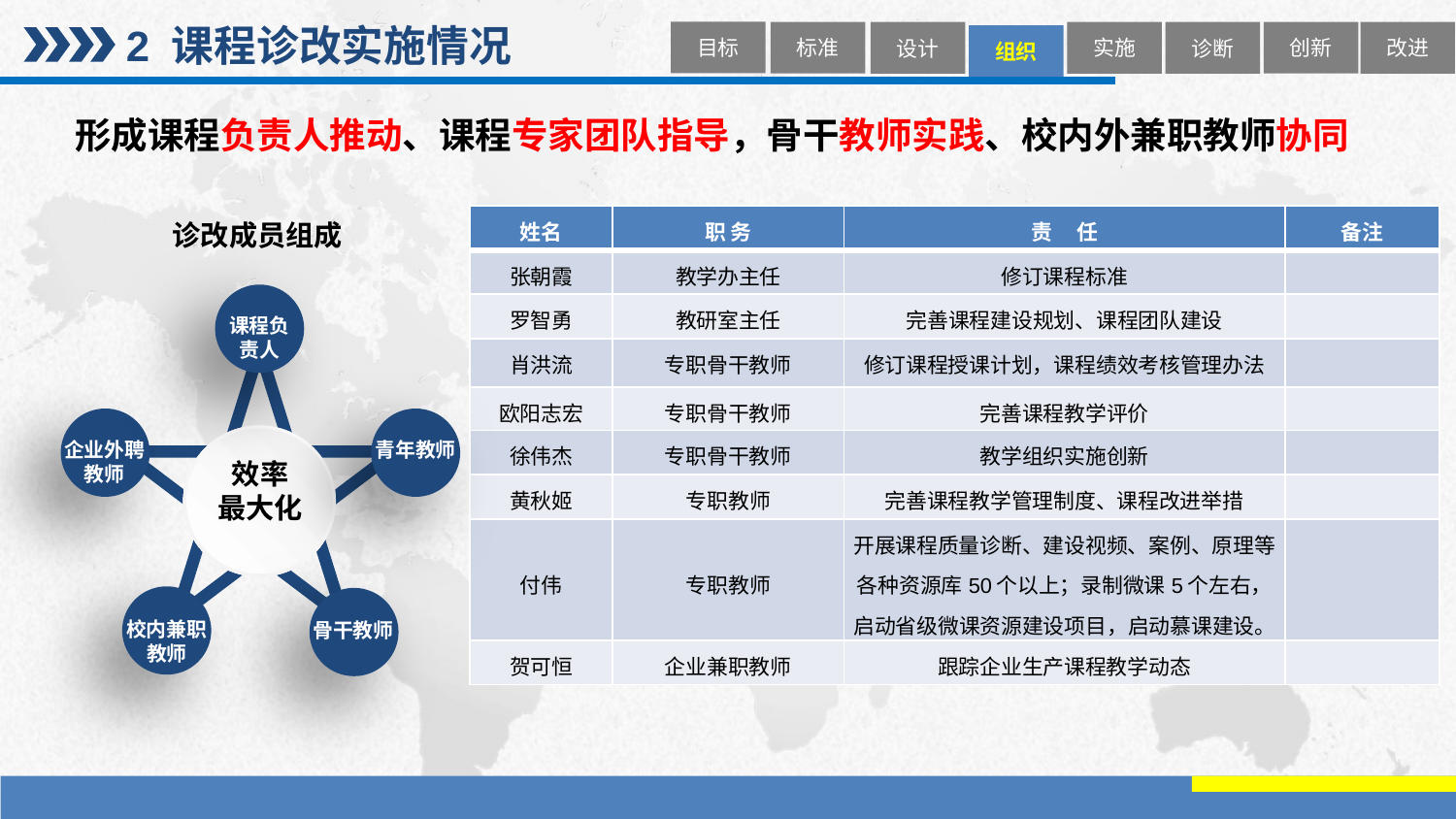

2 课程诊改实施情况
目标
创新
标准
改进
实施
设计
诊断
组织

形成课程负责人推动、课程专家团队指导，骨干教师实践、校内外兼职教师协同
| 姓名 | 职 务 | 责 任 | 备注 |
| --- | --- | --- | --- |
| 张朝霞 | 教学办主任 | 修订课程标准 |  |
| 罗智勇 | 教研室主任 | 完善课程建设规划、课程团队建设 |  |
| 肖洪流 | 专职骨干教师 | 修订课程授课计划，课程绩效考核管理办法 |  |
| 欧阳志宏 | 专职骨干教师 | 完善课程教学评价 |  |
| 徐伟杰 | 专职骨干教师 | 教学组织实施创新 |  |
| 黄秋姬 | 专职教师 | 完善课程教学管理制度、课程改进举措 |  |
| 付伟 | 专职教师 | 开展课程质量诊断、建设视频、案例、原理等各种资源库50个以上；录制微课5个左右，启动省级微课资源建设项目，启动慕课建设。 |  |
| 贺可恒 | 企业兼职教师 | 跟踪企业生产课程教学动态 |  |
诊改成员组成

课程负
责人

效率
最大化
企业外聘教师
青年教师

校内兼职教师
骨干教师